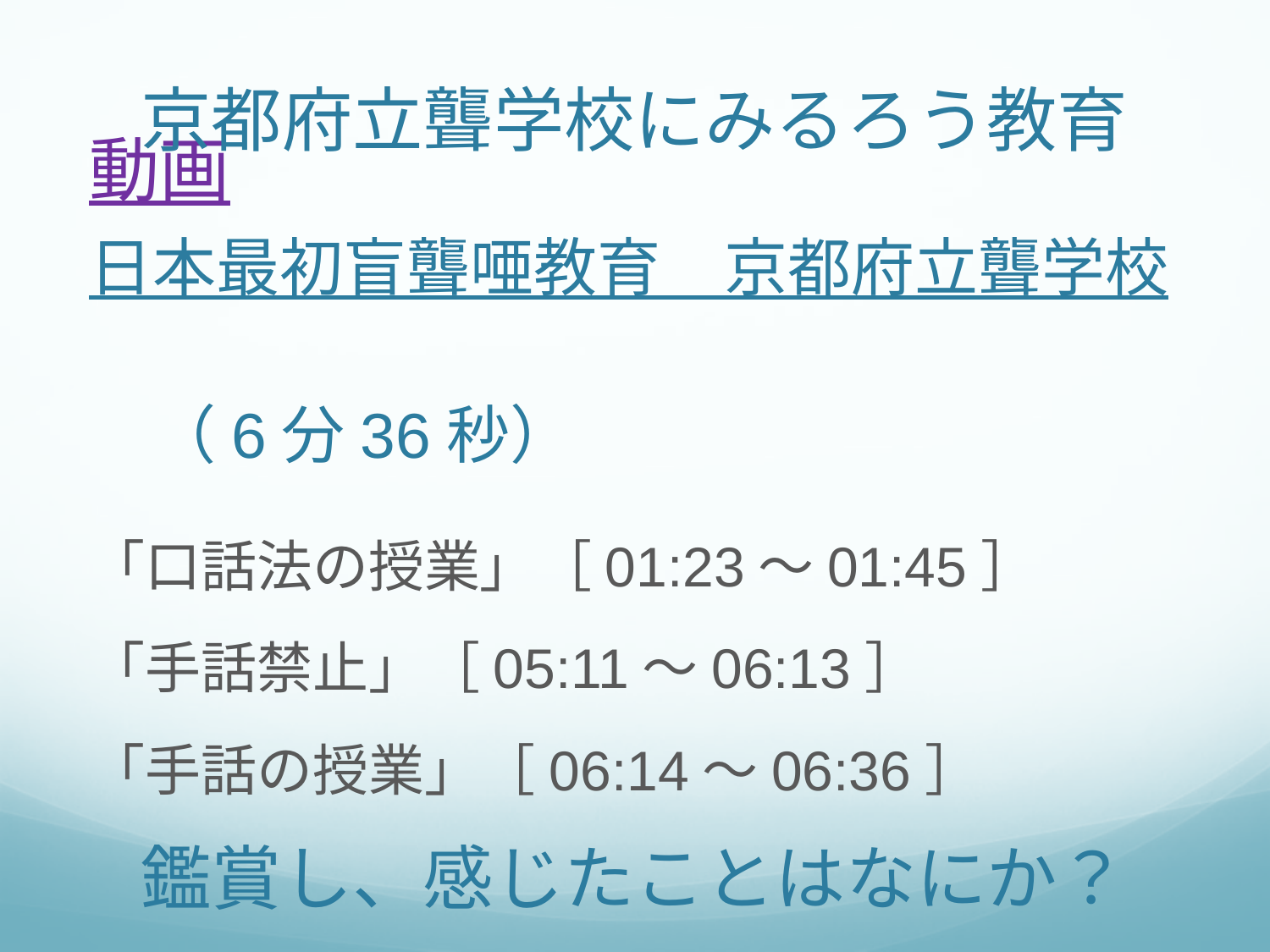

京都府立聾学校にみるろう教育
# 動画 日本最初盲聾唖教育　京都府立聾学校 　　　　　　　　　　　　　　　　　　（6分36秒）
「口話法の授業」［01:23〜01:45］
「手話禁止」［05:11〜06:13］
「手話の授業」［06:14〜06:36］

鑑賞し、感じたことはなにか？